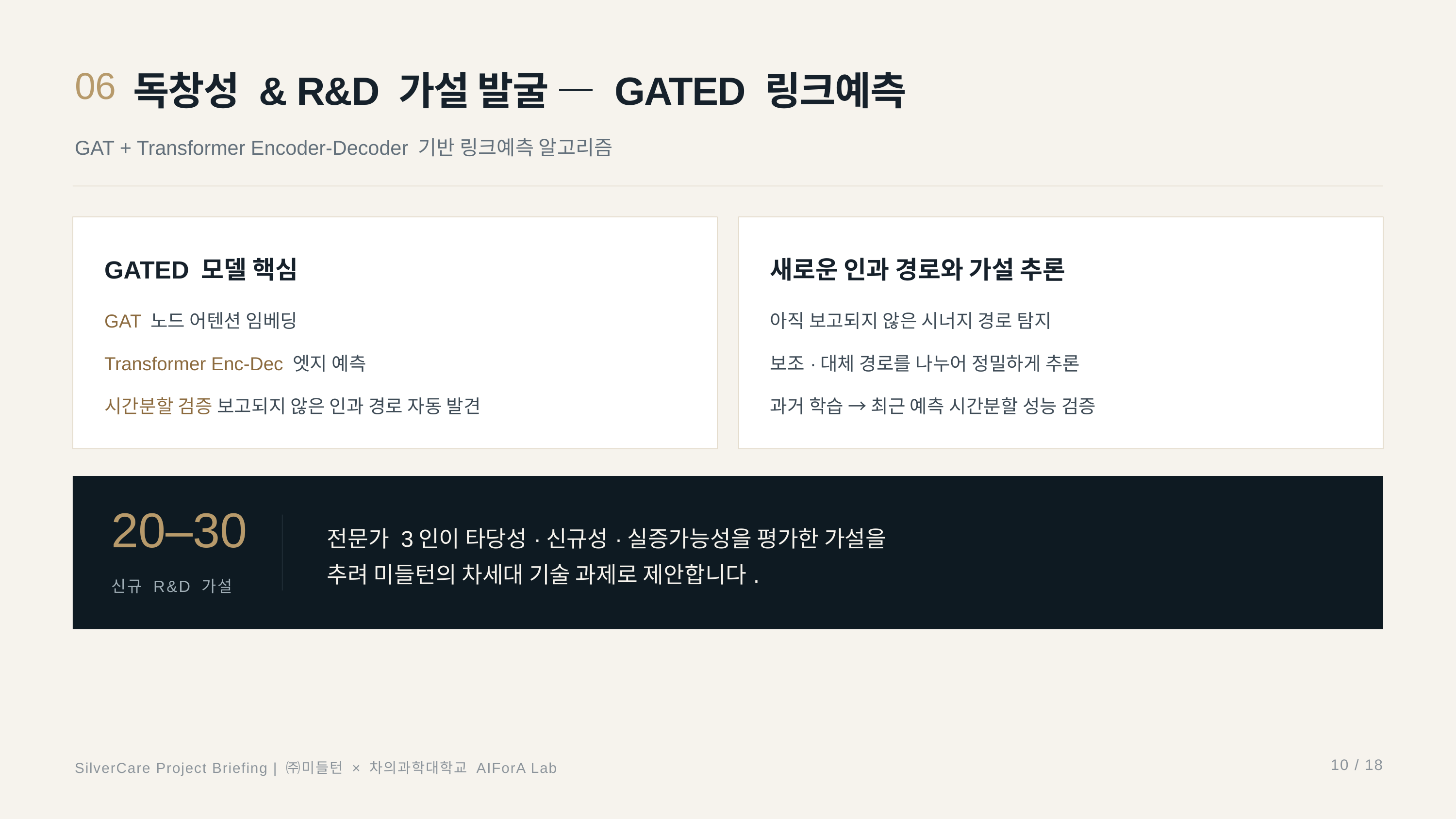

독창성 & R&D 가설 발굴 — GATED 링크예측
06
GAT + Transformer Encoder-Decoder 기반 링크예측 알고리즘

GATED 모델 핵심
새로운 인과 경로와 가설 추론
GAT 노드 어텐션 임베딩
아직 보고되지 않은 시너지 경로 탐지
Transformer Enc-Dec 엣지 예측
보조·대체 경로를 나누어 정밀하게 추론
시간분할 검증 보고되지 않은 인과 경로 자동 발견
과거 학습 → 최근 예측 시간분할 성능 검증

20–30

전문가 3인이 타당성·신규성·실증가능성을 평가한 가설을 추려 미들턴의 차세대 기술 과제로 제안합니다.
신규 R&D 가설
SilverCare Project Briefing | ㈜미들턴 × 차의과학대학교 AIForA Lab
10 / 18